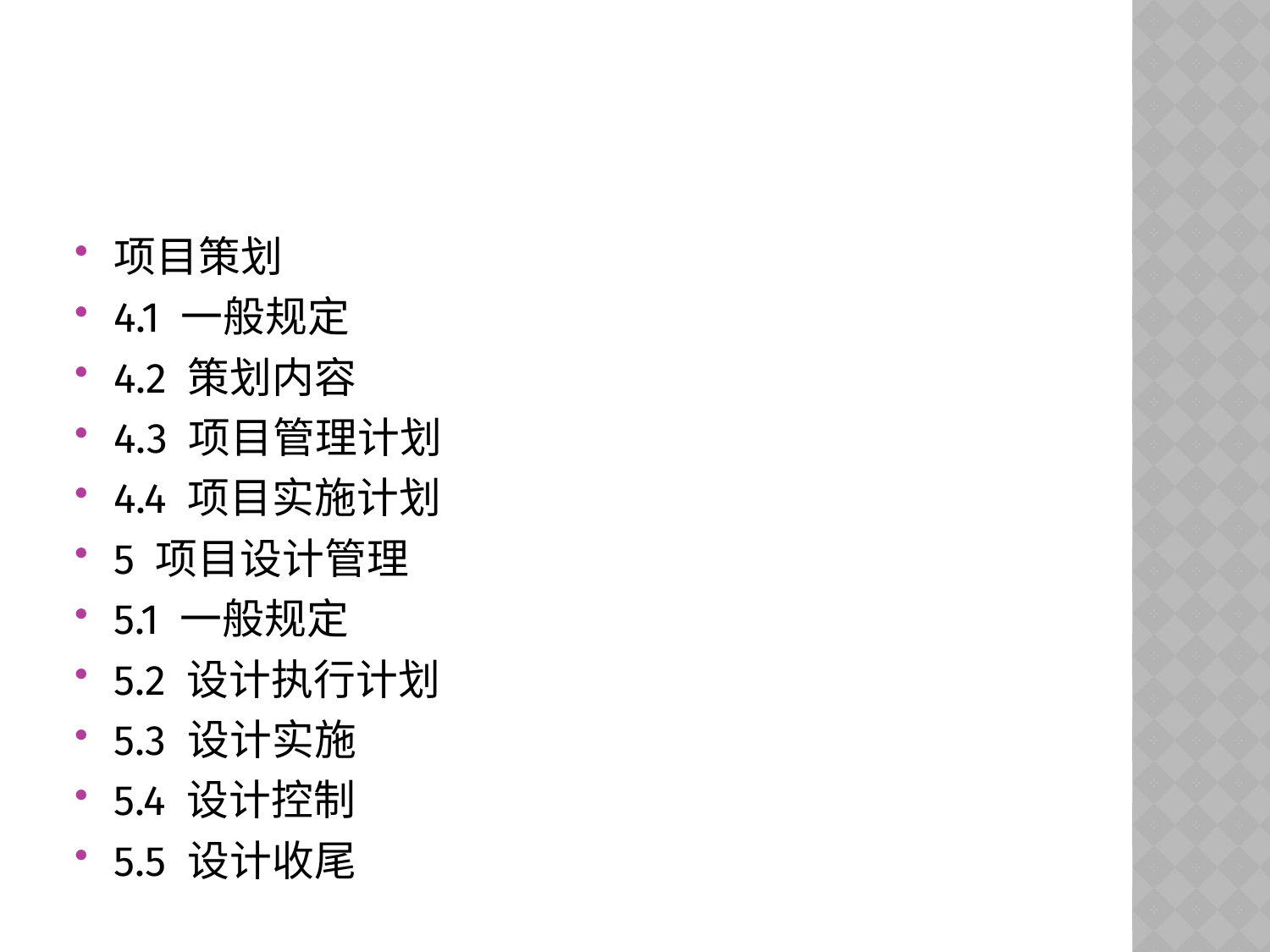

#
项目策划
4.1 一般规定
4.2 策划内容
4.3 项目管理计划
4.4 项目实施计划
5 项目设计管理
5.1 一般规定
5.2 设计执行计划
5.3 设计实施
5.4 设计控制
5.5 设计收尾